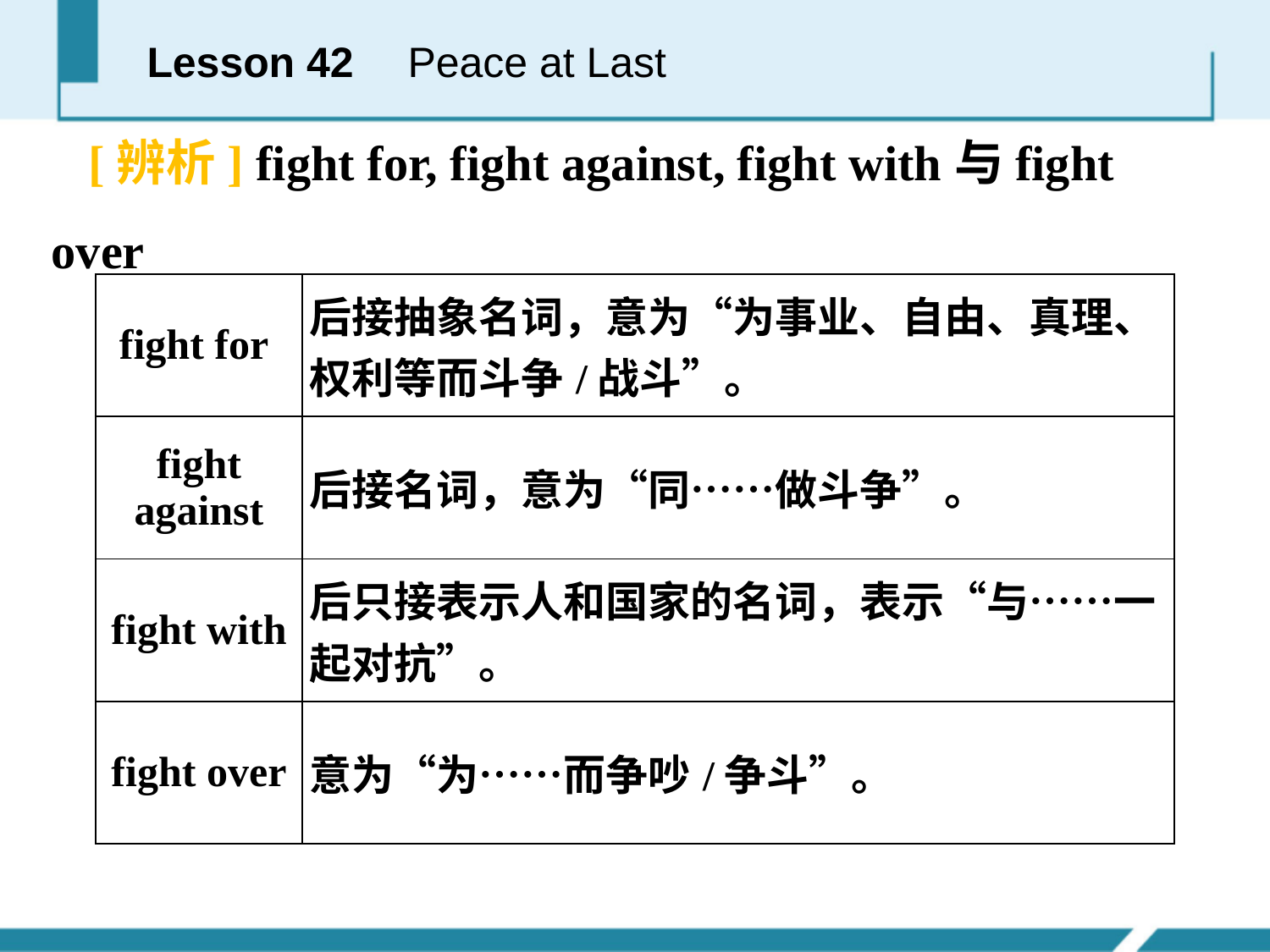

Lesson 42   Peace at Last
[辨析] fight for, fight against, fight with与fight over
| fight for | 后接抽象名词，意为“为事业、自由、真理、权利等而斗争/战斗”。 |
| --- | --- |
| fight against | 后接名词，意为“同……做斗争”。 |
| fight with | 后只接表示人和国家的名词，表示“与……一起对抗”。 |
| fight over | 意为“为……而争吵/争斗”。 |